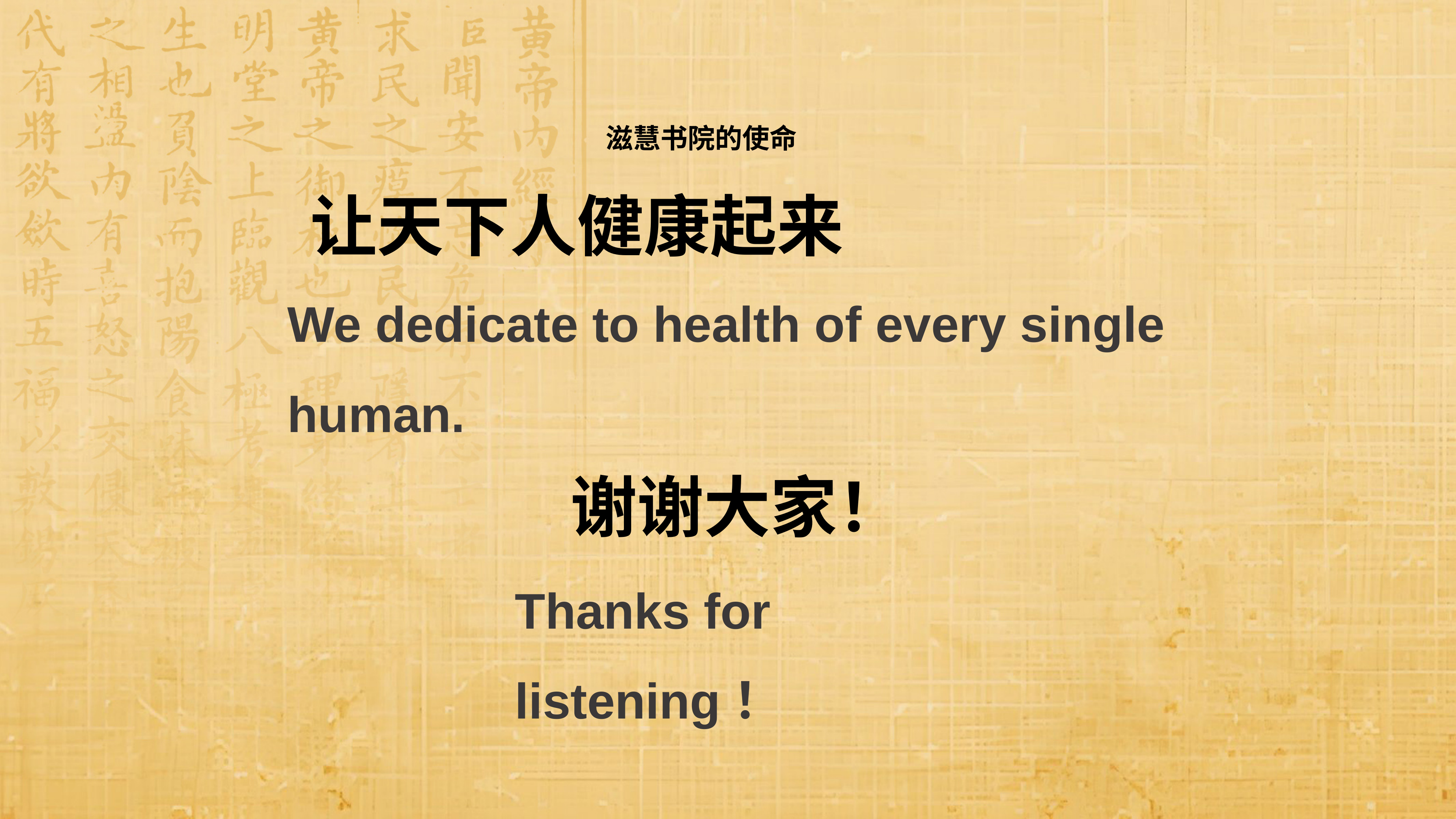

滋慧书院的使命
让天下人健康起来
We dedicate to health of every single human.
谢谢大家！
Thanks for listening！